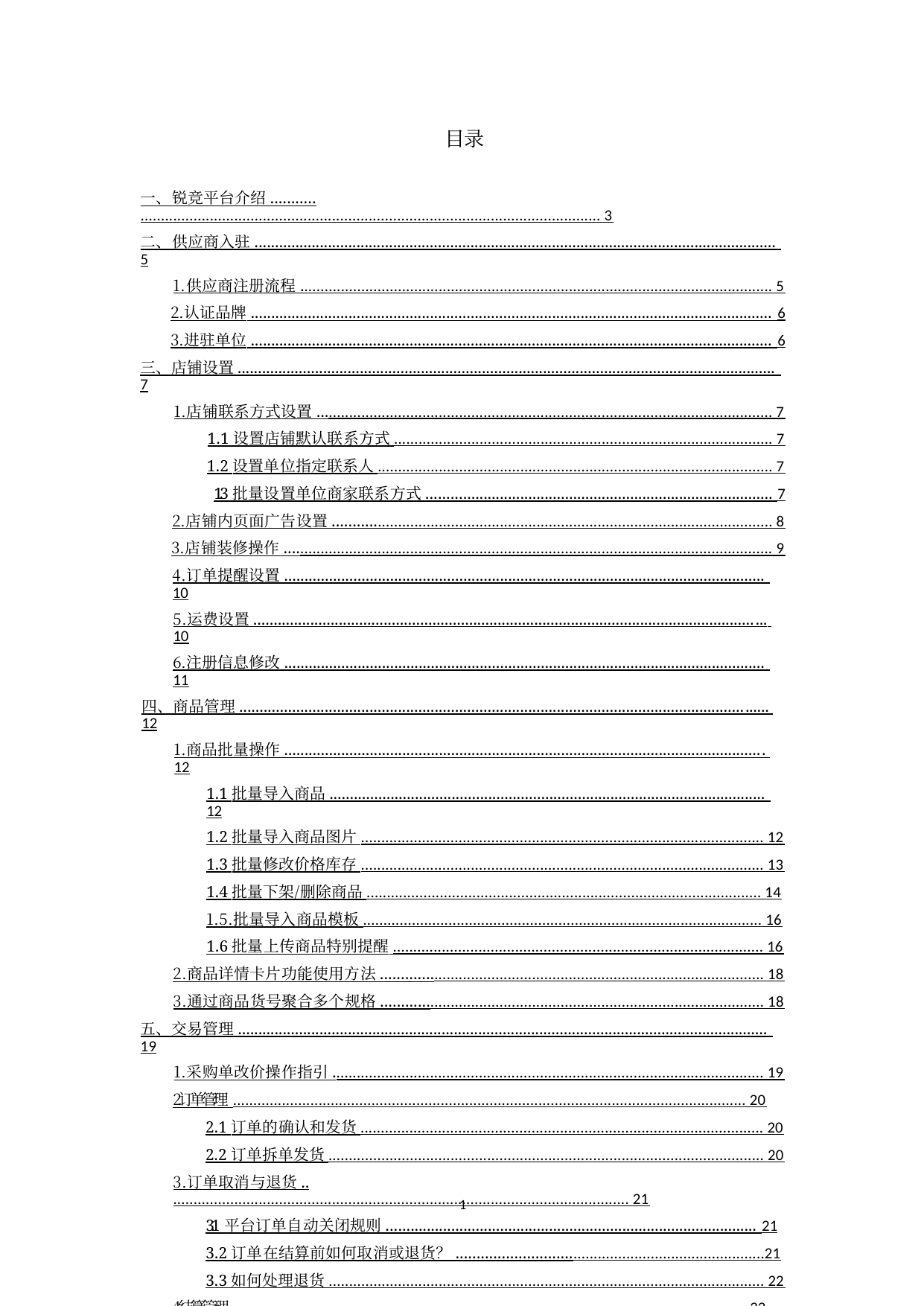

目录

一、锐竞平台介绍 ............................................................................................................................ 3
二、供应商入驻 ................................................................................................................................ 5
1.供应商注册流程 .................................................................................................................... 5
2.认证品牌 ................................................................................................................................ 6
3.进驻单位 ................................................................................................................................ 6
三、店铺设置 .................................................................................................................................... 7
1.店铺联系方式设置 ................................................................................................................ 7
1.1 设置店铺默认联系方式 ............................................................................................. 7
1.2 设置单位指定联系人 ................................................................................................. 7
1.3 批量设置单位商家联系方式 ..................................................................................... 7
2.店铺内页面广告设置 ............................................................................................................ 8
3.店铺装修操作 ........................................................................................................................ 9
4.订单提醒设置 ...................................................................................................................... 10
5.运费设置 .............................................................................................................................. 10
6.注册信息修改 ...................................................................................................................... 11
四、商品管理 .................................................................................................................................. 12
1.商品批量操作 ...................................................................................................................... 12
1.1 批量导入商品 ........................................................................................................... 12
1.2 批量导入商品图片 ................................................................................................... 12
1.3 批量修改价格库存 ................................................................................................... 13
1.4 批量下架/删除商品 ................................................................................................. 14
1.5.批量导入商品模板 .................................................................................................. 16
1.6 批量上传商品特别提醒 ........................................................................................... 16
2.商品详情卡片功能使用方法 .............................................................................................. 18
3.通过商品货号聚合多个规格 .............................................................................................. 18
五、交易管理 .................................................................................................................................. 19
1.采购单改价操作指引 .......................................................................................................... 19
2.订单管理 .............................................................................................................................. 20
2.1 订单的确认和发货 ................................................................................................... 20
2.2 订单拆单发货 ........................................................................................................... 20
3.订单取消与退货 .................................................................................................................. 21
3.1 平台订单自动关闭规则 ........................................................................................... 21
3.2 订单在结算前如何取消或退货？ ...........................................................................21
3.3 如何处理退货 ........................................................................................................... 22
4.结算管理 .............................................................................................................................. 22
4.1 待开票的订单如何填写发票信息？ .......................................................................22
4.2 如何在结算单上添加多张发票？ ...........................................................................23
4.3 如何重新汇总订单?................................................................................................. 23
六、单位结算方式汇总 .................................................................................................................. 24
1.中大系单位结算要求 .......................................................................................................... 24

2.南方医单位结算要求 .......................................................................................................... 26

1